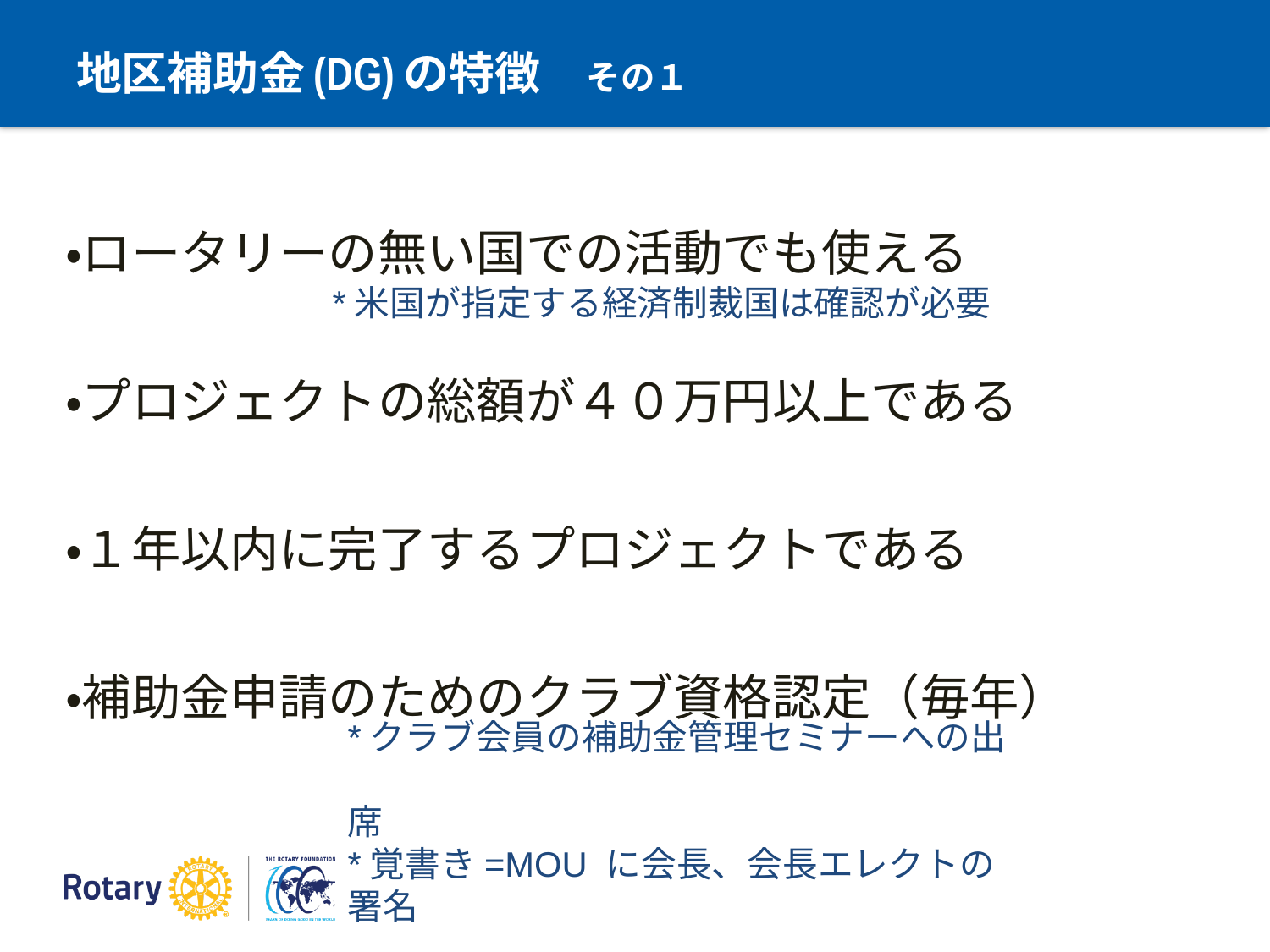

# 地区補助金(DG)の特徴　その１
・ロータリーの無い国での活動でも使える
・プロジェクトの総額が４０万円以上である
・１年以内に完了するプロジェクトである
・補助金申請のためのクラブ資格認定（毎年）

*米国が指定する経済制裁国は確認が必要
*クラブ会員の補助金管理セミナーへの出席
*覚書き=MOU に会長、会長エレクトの署名